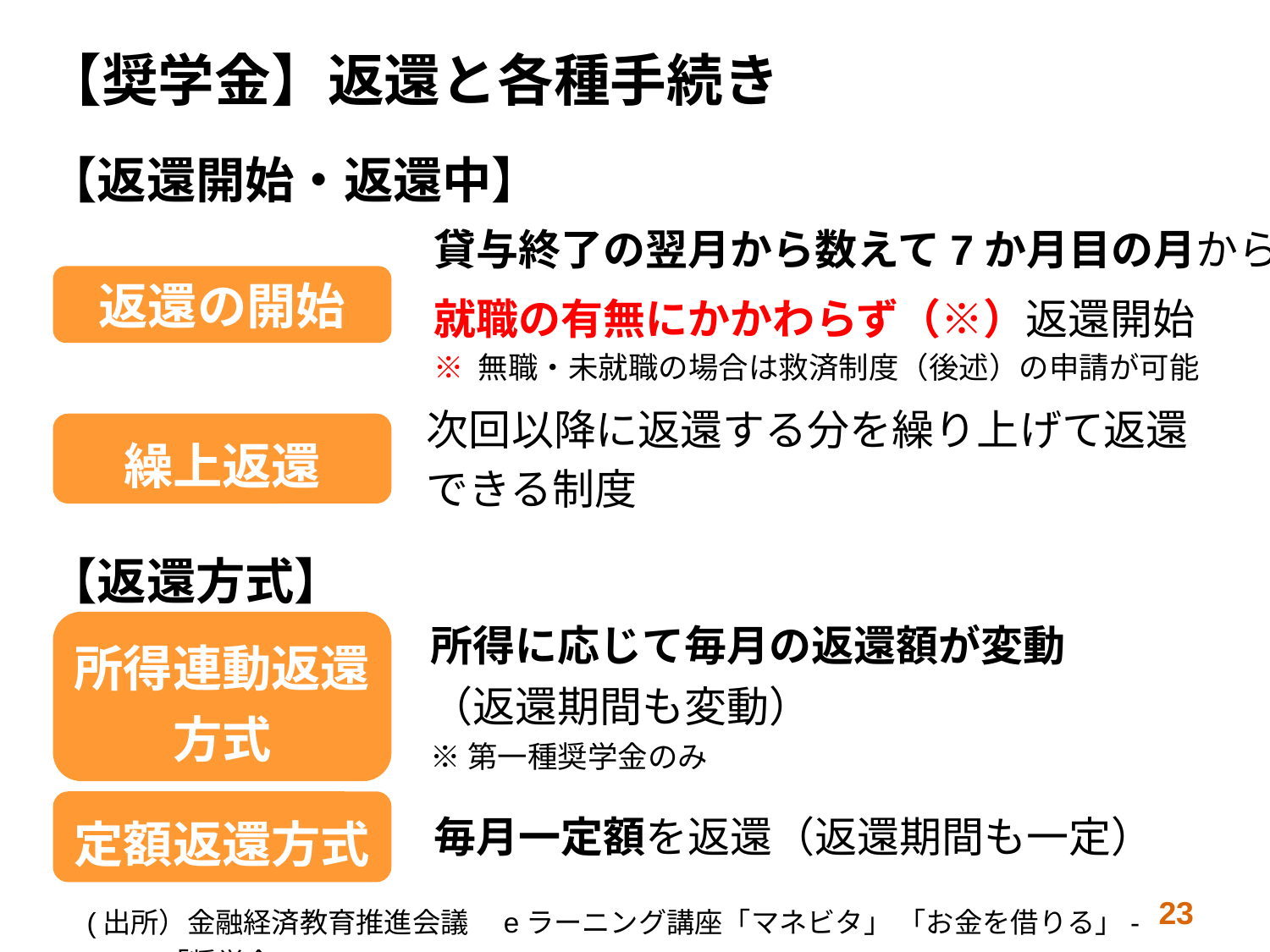

【奨学金】返還と各種手続き
【返還開始・返還中】
返還の開始
貸与終了の翌月から数えて7か月目の月から
就職の有無にかかわらず（※）返還開始
※ 無職・未就職の場合は救済制度（後述）の申請が可能
次回以降に返還する分を繰り上げて返還
できる制度
繰上返還
【返還方式】
所得連動返還方式
所得に応じて毎月の返還額が変動
（返還期間も変動）
※第一種奨学金のみ
定額返還方式
毎月一定額を返還（返還期間も一定）
23
(出所）金融経済教育推進会議　eラーニング講座「マネビタ」 「お金を借りる」-「奨学金」